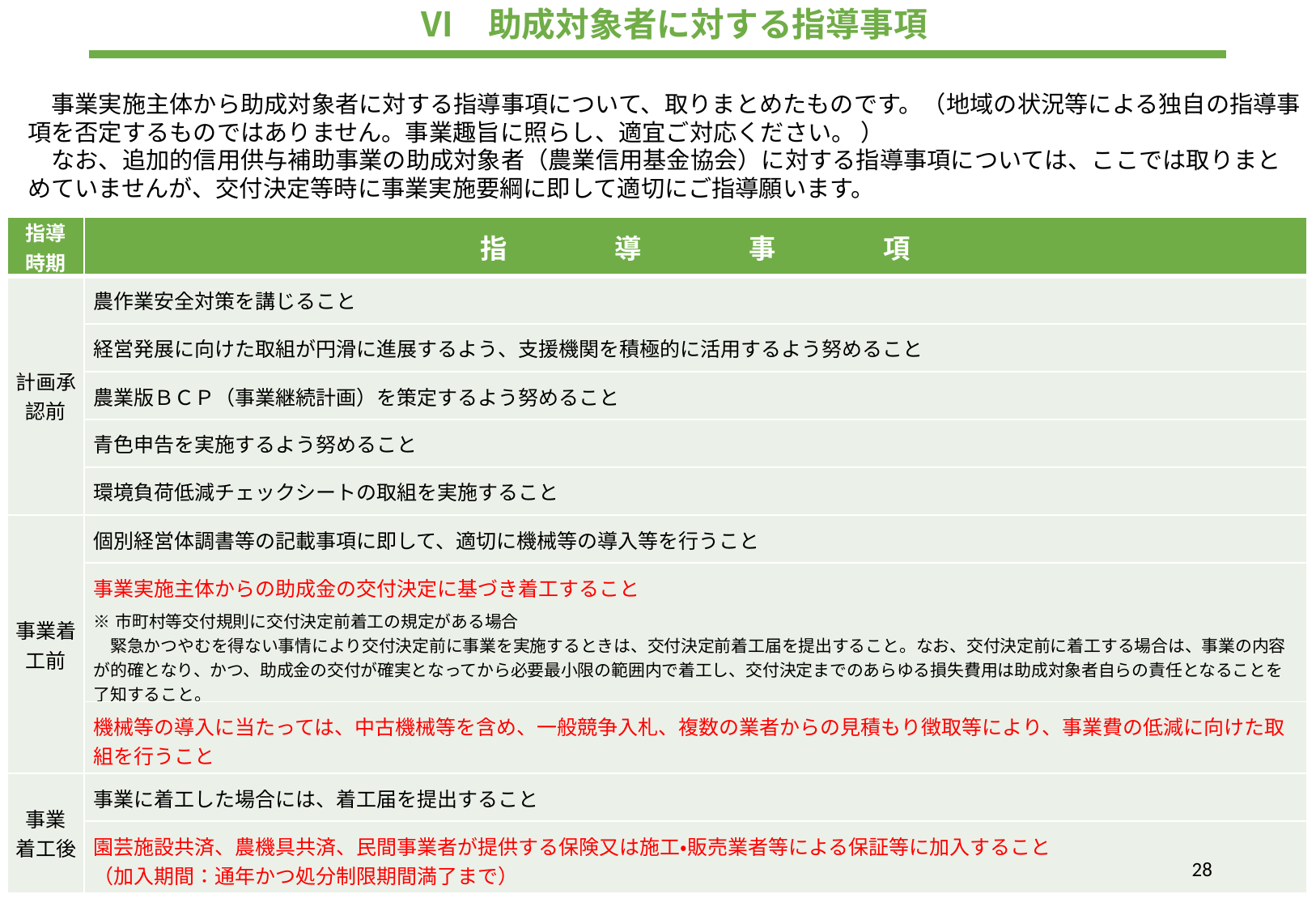

Ⅵ　助成対象者に対する指導事項
　事業実施主体から助成対象者に対する指導事項について、取りまとめたものです。（地域の状況等による独自の指導事項を否定するものではありません。事業趣旨に照らし、適宜ご対応ください。 ）
　なお、追加的信用供与補助事業の助成対象者（農業信用基金協会）に対する指導事項については、ここでは取りまとめていませんが、交付決定等時に事業実施要綱に即して適切にご指導願います。
| 指導 時期 | 指　　　　導　　　　事　　　　項 |
| --- | --- |
| 計画承認前 | 農作業安全対策を講じること |
|  | 経営発展に向けた取組が円滑に進展するよう、支援機関を積極的に活用するよう努めること |
|  | 農業版ＢＣＰ（事業継続計画）を策定するよう努めること |
|  | 青色申告を実施するよう努めること |
|  | 環境負荷低減チェックシートの取組を実施すること |
| 事業着工前 | 個別経営体調書等の記載事項に即して、適切に機械等の導入等を行うこと |
|  | 事業実施主体からの助成金の交付決定に基づき着工すること ※市町村等交付規則に交付決定前着工の規定がある場合 　緊急かつやむを得ない事情により交付決定前に事業を実施するときは、交付決定前着工届を提出すること。なお、交付決定前に着工する場合は、事業の内容が的確となり、かつ、助成金の交付が確実となってから必要最小限の範囲内で着工し、交付決定までのあらゆる損失費用は助成対象者自らの責任となることを了知すること。 |
|  | 機械等の導入に当たっては、中古機械等を含め、一般競争入札、複数の業者からの見積もり徴取等により、事業費の低減に向けた取組を行うこと |
| 事業 着工後 | 事業に着工した場合には、着工届を提出すること |
|  | 園芸施設共済、農機具共済、民間事業者が提供する保険又は施工・販売業者等による保証等に加入すること （加入期間：通年かつ処分制限期間満了まで） |

28